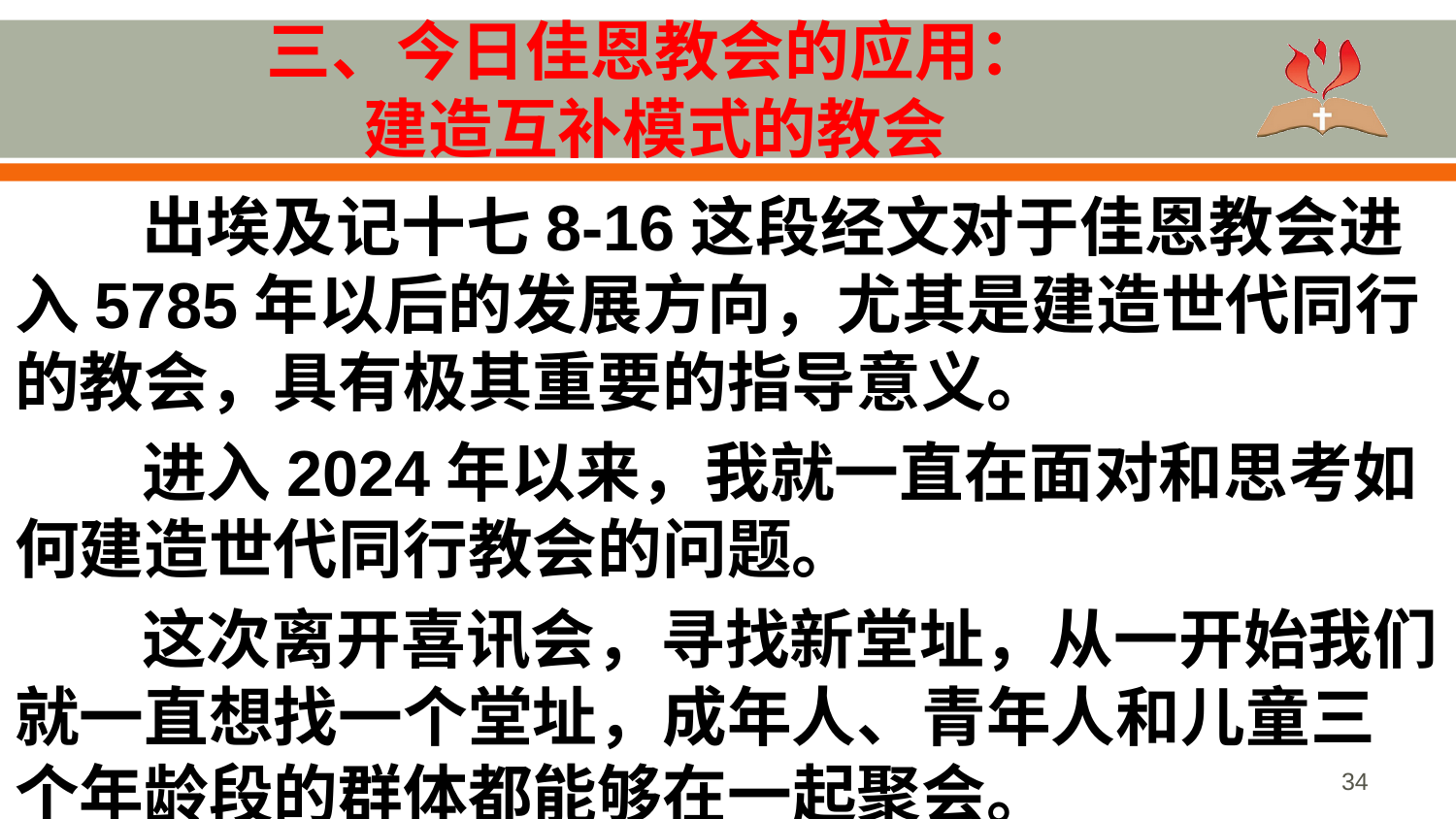

# 三、今日佳恩教会的应用： 建造互补模式的教会
出埃及记十七8-16这段经文对于佳恩教会进入5785年以后的发展方向，尤其是建造世代同行的教会，具有极其重要的指导意义。
进入2024年以来，我就一直在面对和思考如何建造世代同行教会的问题。
这次离开喜讯会，寻找新堂址，从一开始我们就一直想找一个堂址，成年人、青年人和儿童三个年龄段的群体都能够在一起聚会。

34